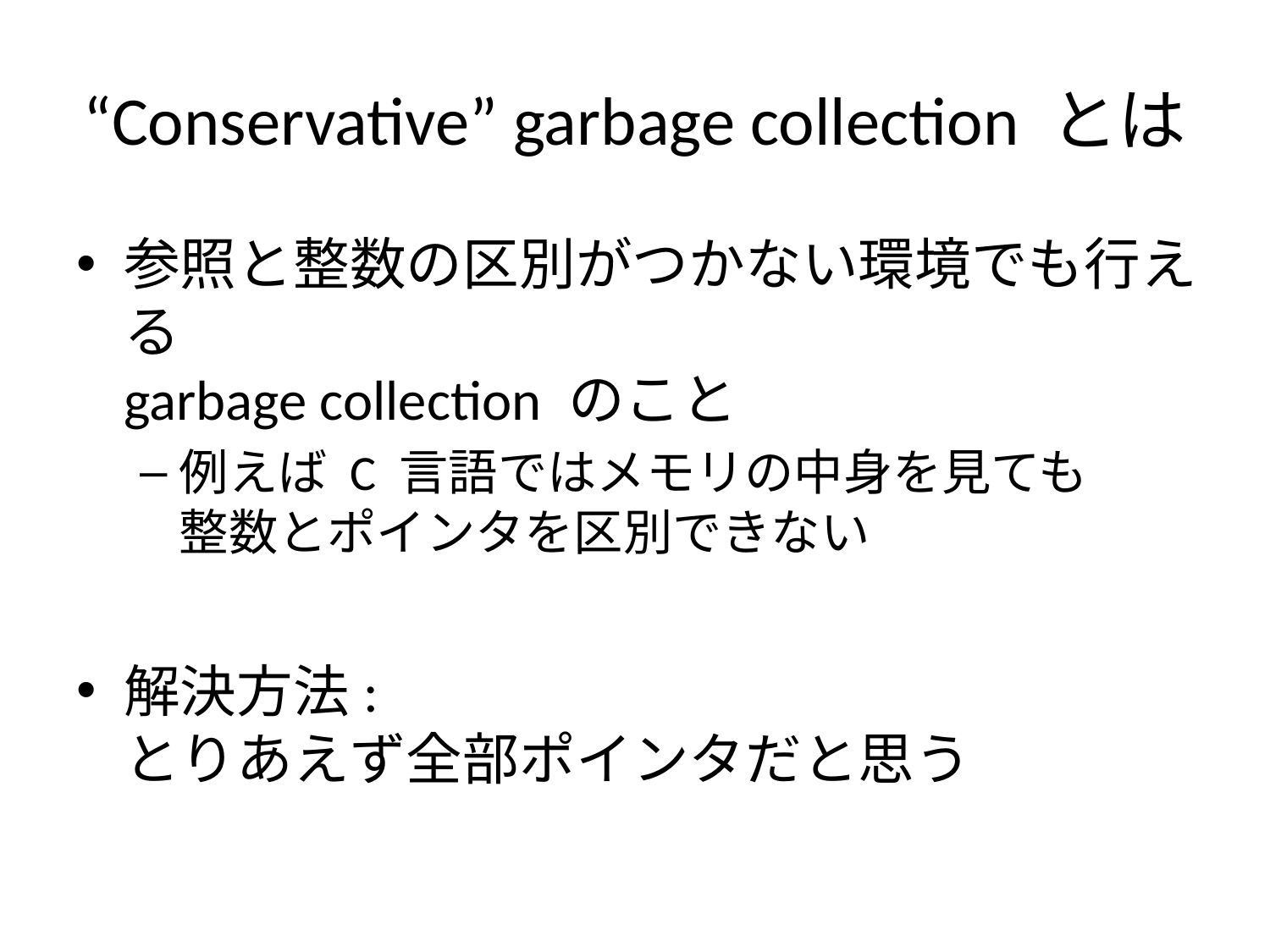

# “Conservative” garbage collection とは
参照と整数の区別がつかない環境でも行える
garbage collection のこと
例えば C 言語ではメモリの中身を見ても
整数とポインタを区別できない

解決方法:
とりあえず全部ポインタだと思う